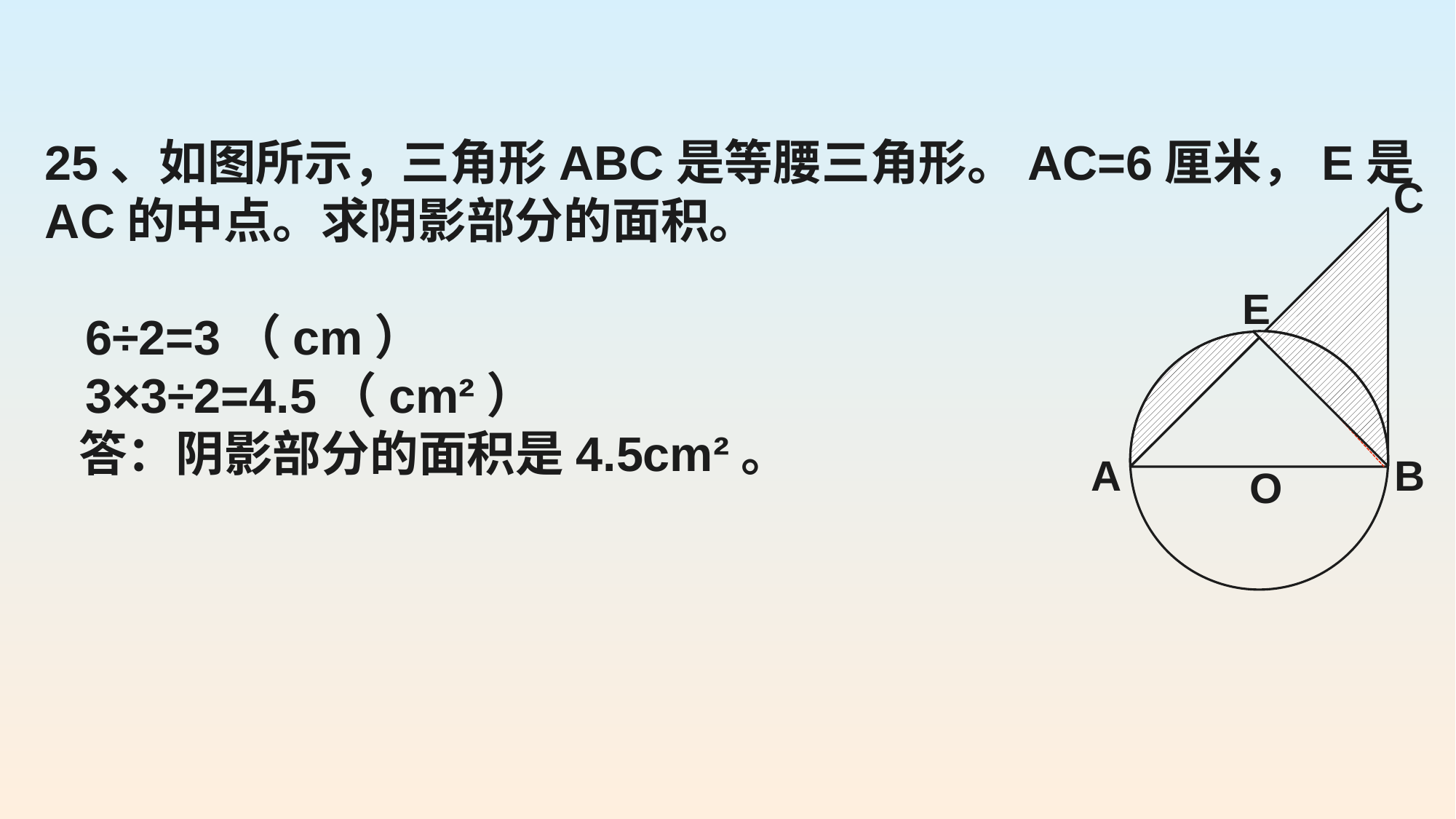

25、如图所示，三角形ABC是等腰三角形。AC=6厘米，E是AC的中点。求阴影部分的面积。

   6÷2=3（cm）
   3×3÷2=4.5（cm²）
  答：阴影部分的面积是4.5cm²。
C

E

A
B
O